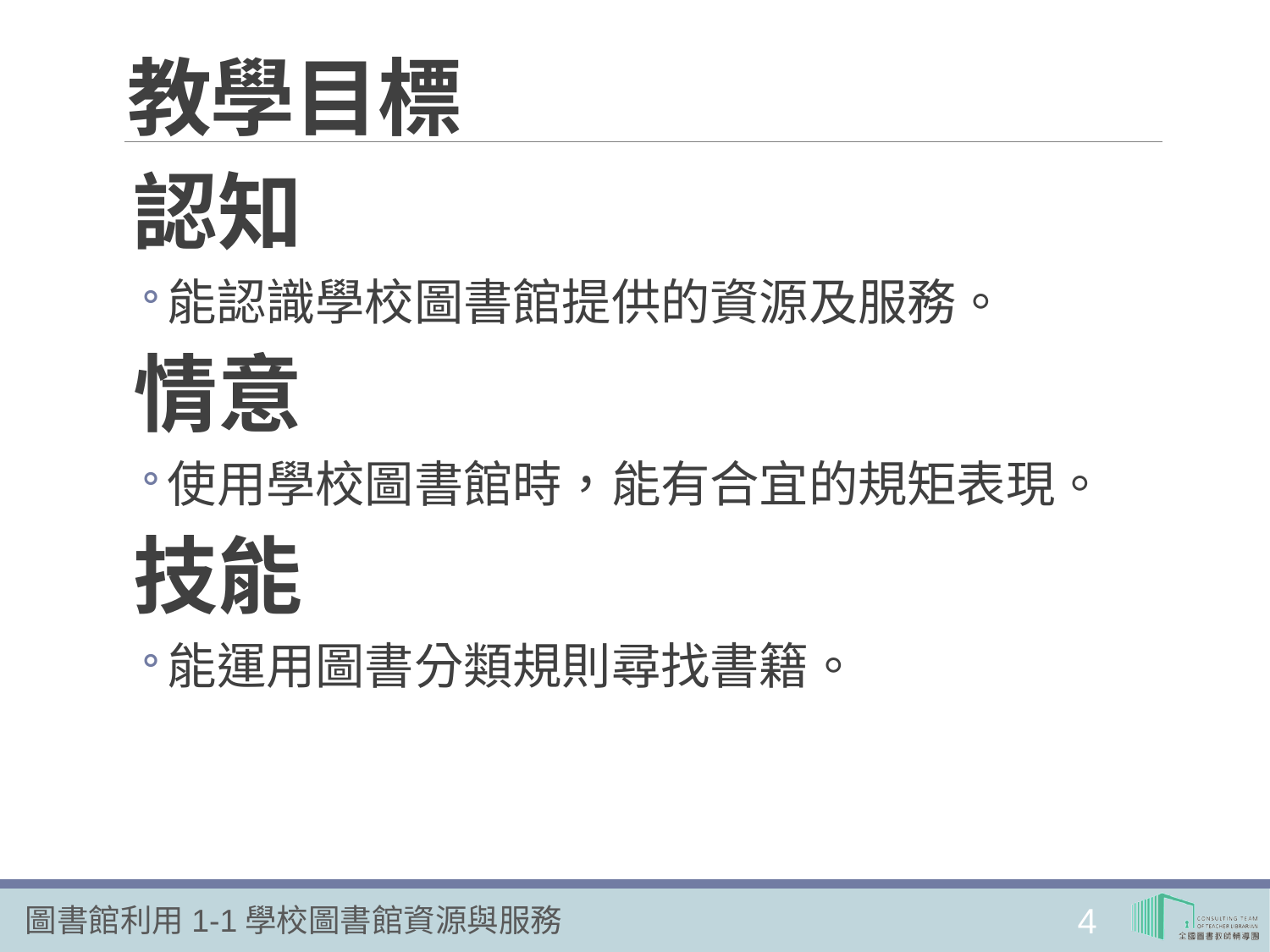

# 教學目標
認知
能認識學校圖書館提供的資源及服務。
情意
使用學校圖書館時，能有合宜的規矩表現。
技能
能運用圖書分類規則尋找書籍。